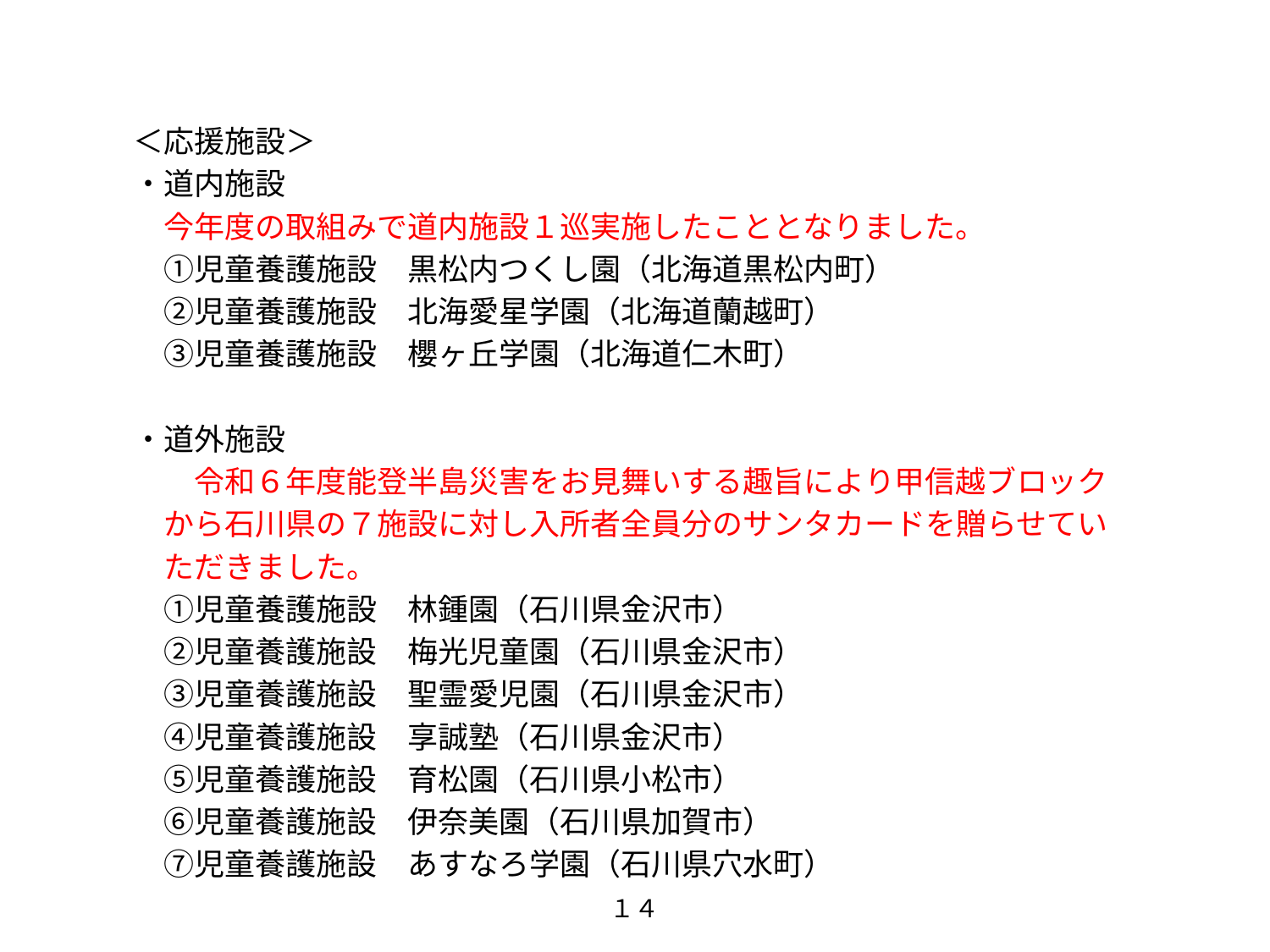

＜応援施設＞
・道内施設
　今年度の取組みで道内施設１巡実施したこととなりました。
　①児童養護施設　黒松内つくし園（北海道黒松内町）
　②児童養護施設　北海愛星学園（北海道蘭越町）
　③児童養護施設　櫻ヶ丘学園（北海道仁木町）

・道外施設
　　令和６年度能登半島災害をお見舞いする趣旨により甲信越ブロック
　から石川県の７施設に対し入所者全員分のサンタカードを贈らせてい
　ただきました。
　①児童養護施設　林鍾園（石川県金沢市）
　②児童養護施設　梅光児童園（石川県金沢市）
　③児童養護施設　聖霊愛児園（石川県金沢市）
　④児童養護施設　享誠塾（石川県金沢市）
　⑤児童養護施設　育松園（石川県小松市）
　⑥児童養護施設　伊奈美園（石川県加賀市）
　⑦児童養護施設　あすなろ学園（石川県穴水町）

１４